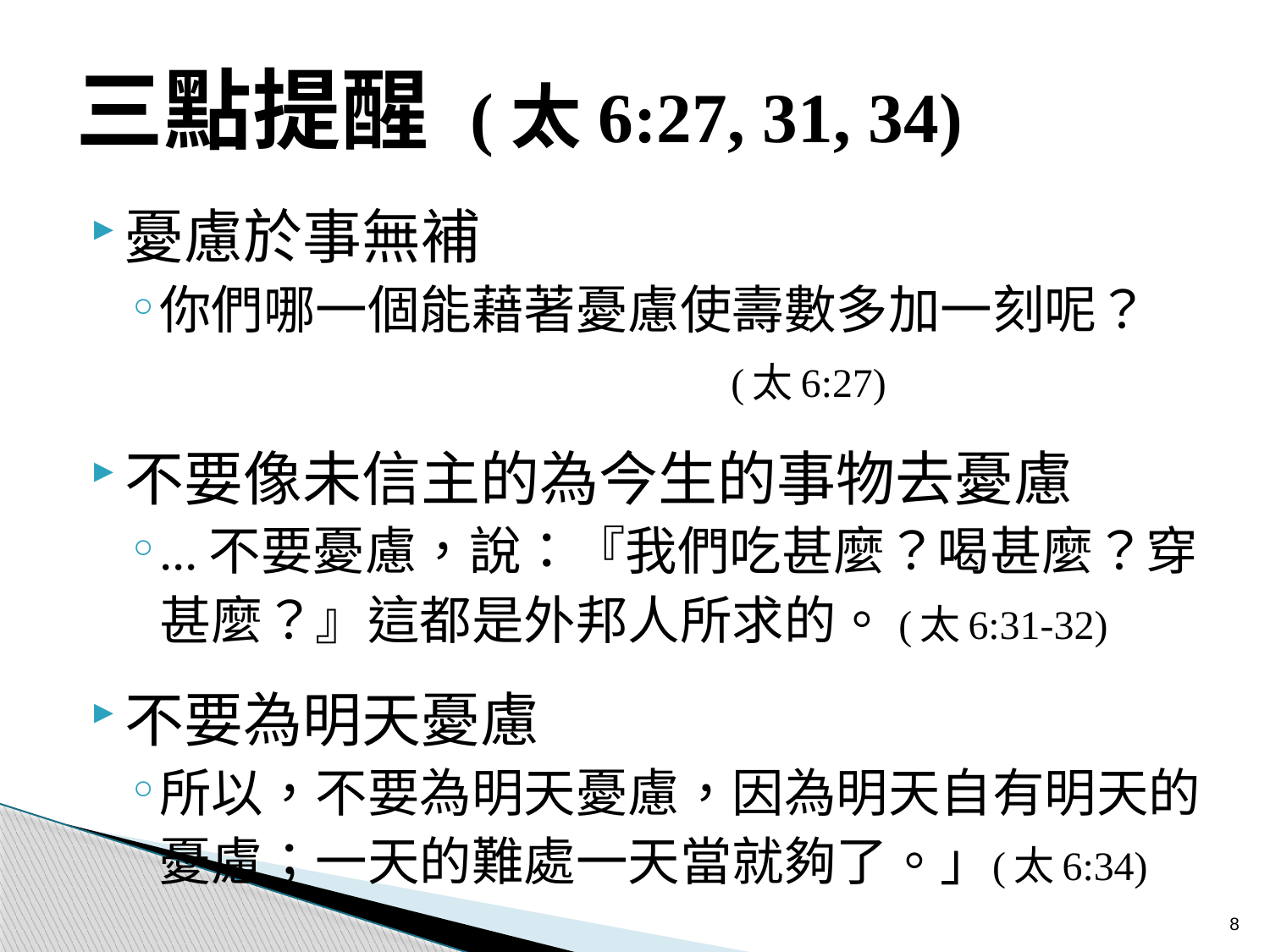

# 三點提醒 (太6:27, 31, 34)
憂慮於事無補
你們哪一個能藉著憂慮使壽數多加一刻呢？
	(太6:27)
不要像未信主的為今生的事物去憂慮
...不要憂慮，說：『我們吃甚麼？喝甚麼？穿甚麼？』這都是外邦人所求的。(太6:31-32)
不要為明天憂慮
所以，不要為明天憂慮，因為明天自有明天的憂慮；一天的難處一天當就夠了。」	(太6:34)

8